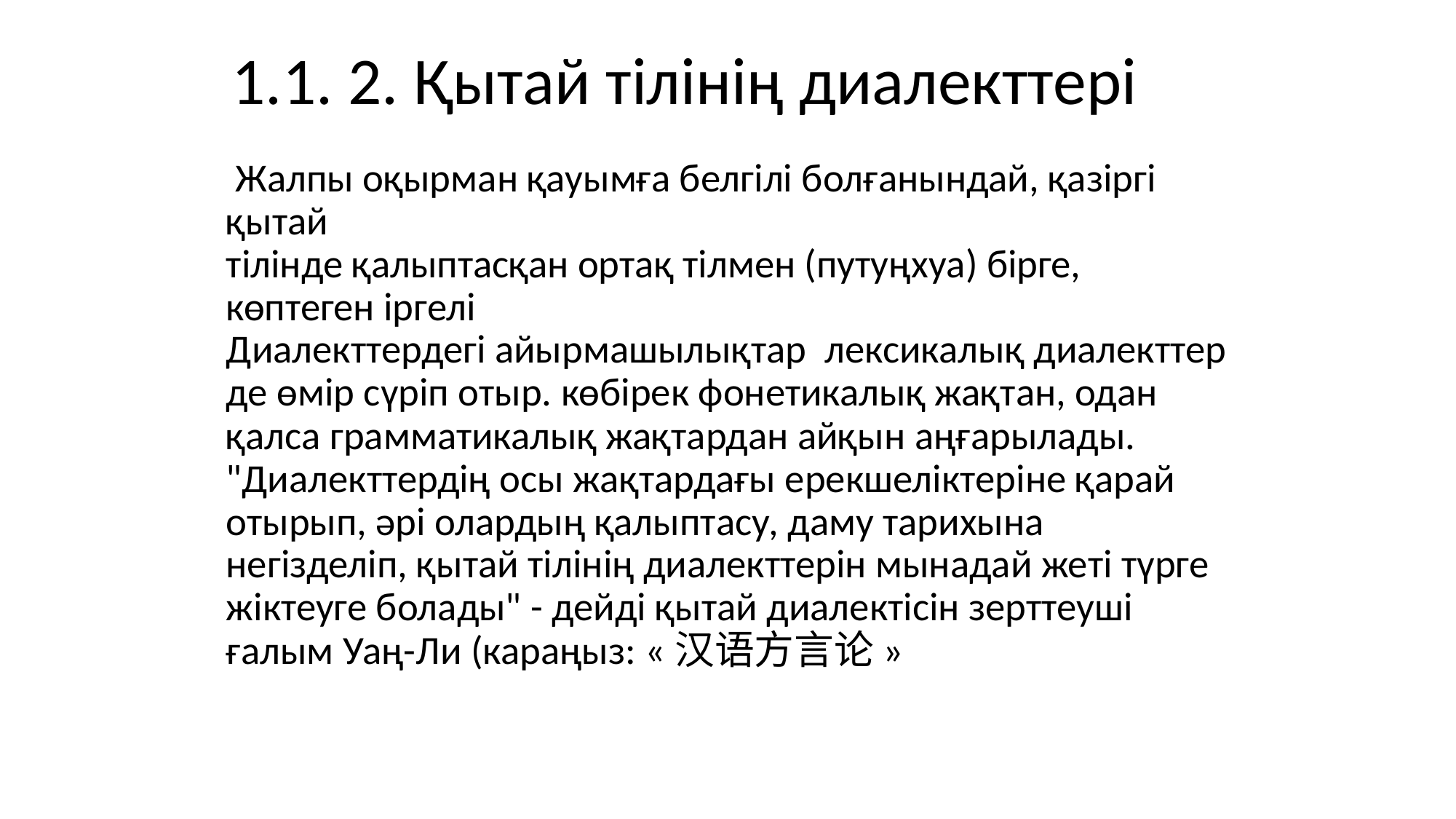

# 1.1. 2. Қытай тілінің диалекттері
 Жалпы оқырман қауымға белгілі болғанындай, қазіргі қытай
тілінде қалыптасқан ортақ тілмен (путуңхуа) бірге, көптеген іргелі
Диалекттердегі айырмашылықтар  лексикалық диалекттер де өмір сүріп отыр. көбірек фонетикалық жақтан, одан қалса грамматикалық жақтардан айқын аңғарылады. "Диалекттердің осы жақтардағы ерекшеліктеріне қарай отырып, әрі олардың қалыптасу, даму тарихына негізделіп, қытай тілінің диалекттерін мынадай жеті түрге жіктеуге болады" - дейді қытай диалектісін зерттеуші ғалым Уаң-Ли (караңыз: «汉语方言论»